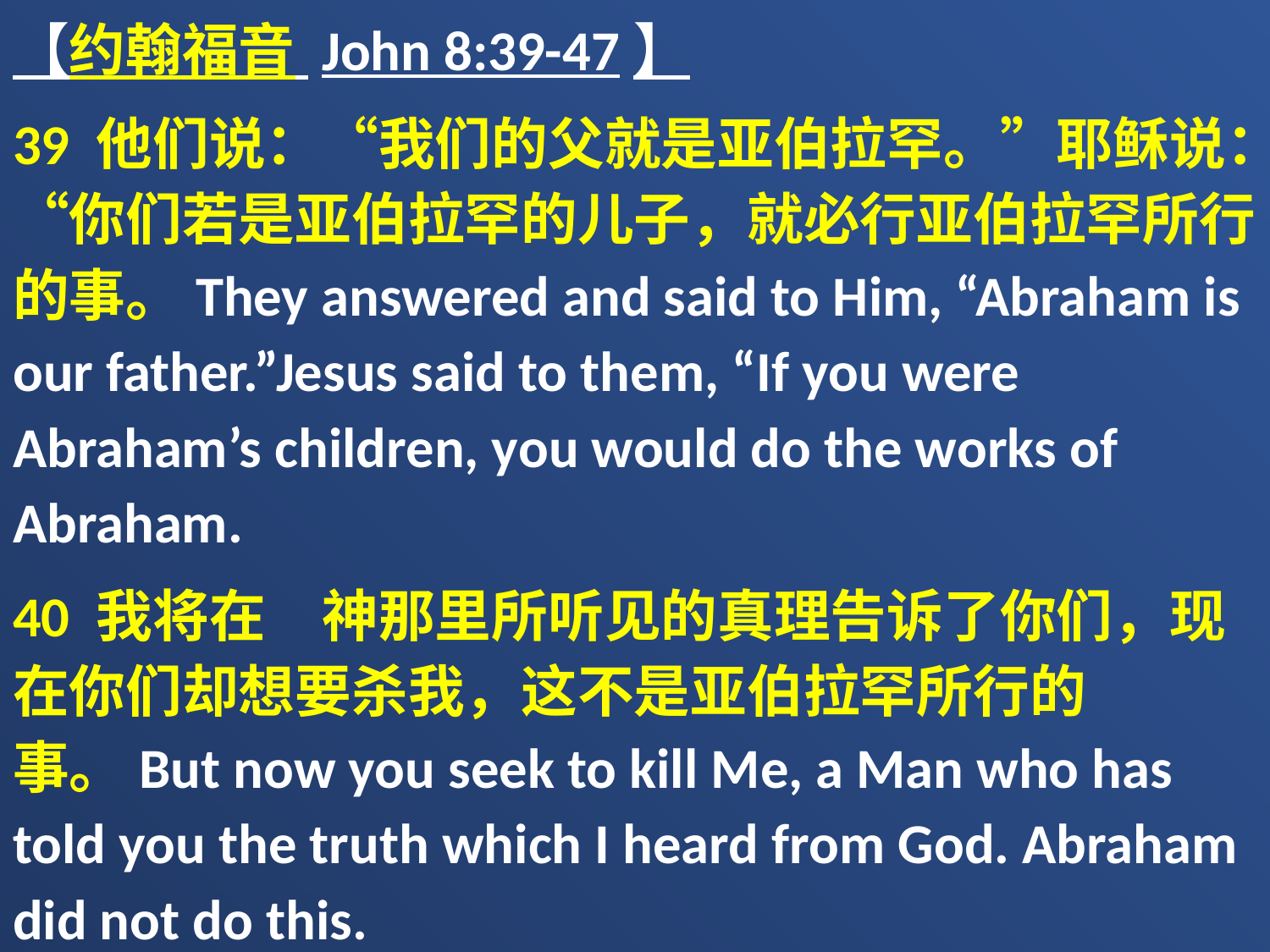

【约翰福音 John 8:39-47】
39 他们说：“我们的父就是亚伯拉罕。”耶稣说：“你们若是亚伯拉罕的儿子，就必行亚伯拉罕所行的事。They answered and said to Him, “Abraham is our father.”Jesus said to them, “If you were Abraham’s children, you would do the works of Abraham.
40 我将在　神那里所听见的真理告诉了你们，现在你们却想要杀我，这不是亚伯拉罕所行的事。But now you seek to kill Me, a Man who has told you the truth which I heard from God. Abraham did not do this.